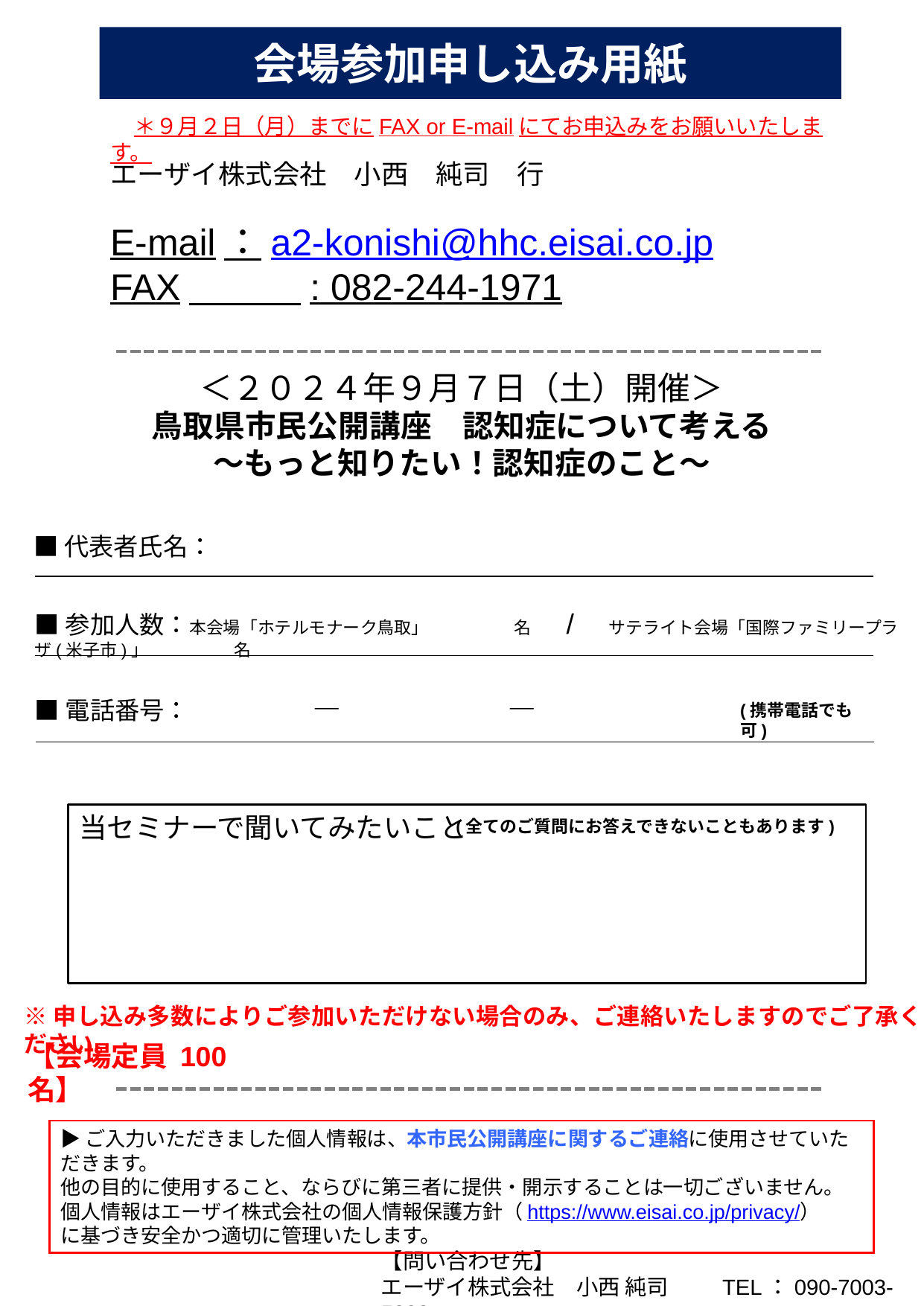

会場参加申し込み用紙
　＊９月２日（月）までにFAX or E-mailにてお申込みをお願いいたします。
エーザイ株式会社　小西　純司　行

E-mail：a2-konishi@hhc.eisai.co.jp
FAX　　　: 082-244-1971
＜２０２４年９月７日（土）開催＞
鳥取県市民公開講座　認知症について考える
～もっと知りたい！認知症のこと～

■代表者氏名：
■参加人数：本会場「ホテルモナーク鳥取」　　　　　名　/　サテライト会場「国際ファミリープラザ(米子市)」　　　　　名
■電話番号：　　　　　―　　　　　　―
(携帯電話でも可)
当セミナーで聞いてみたいこと

(全てのご質問にお答えできないこともあります)
※申し込み多数によりご参加いただけない場合のみ、ご連絡いたしますのでご了承ください。
【会場定員 100名】
▶ご入力いただきました個人情報は、本市民公開講座に関するご連絡に使用させていただきます。
他の目的に使用すること、ならびに第三者に提供・開示することは一切ございません。
個人情報はエーザイ株式会社の個人情報保護方針（https://www.eisai.co.jp/privacy/）
に基づき安全かつ適切に管理いたします。
【問い合わせ先】
エーザイ株式会社　小西 純司　　 TEL：090-7003-5893